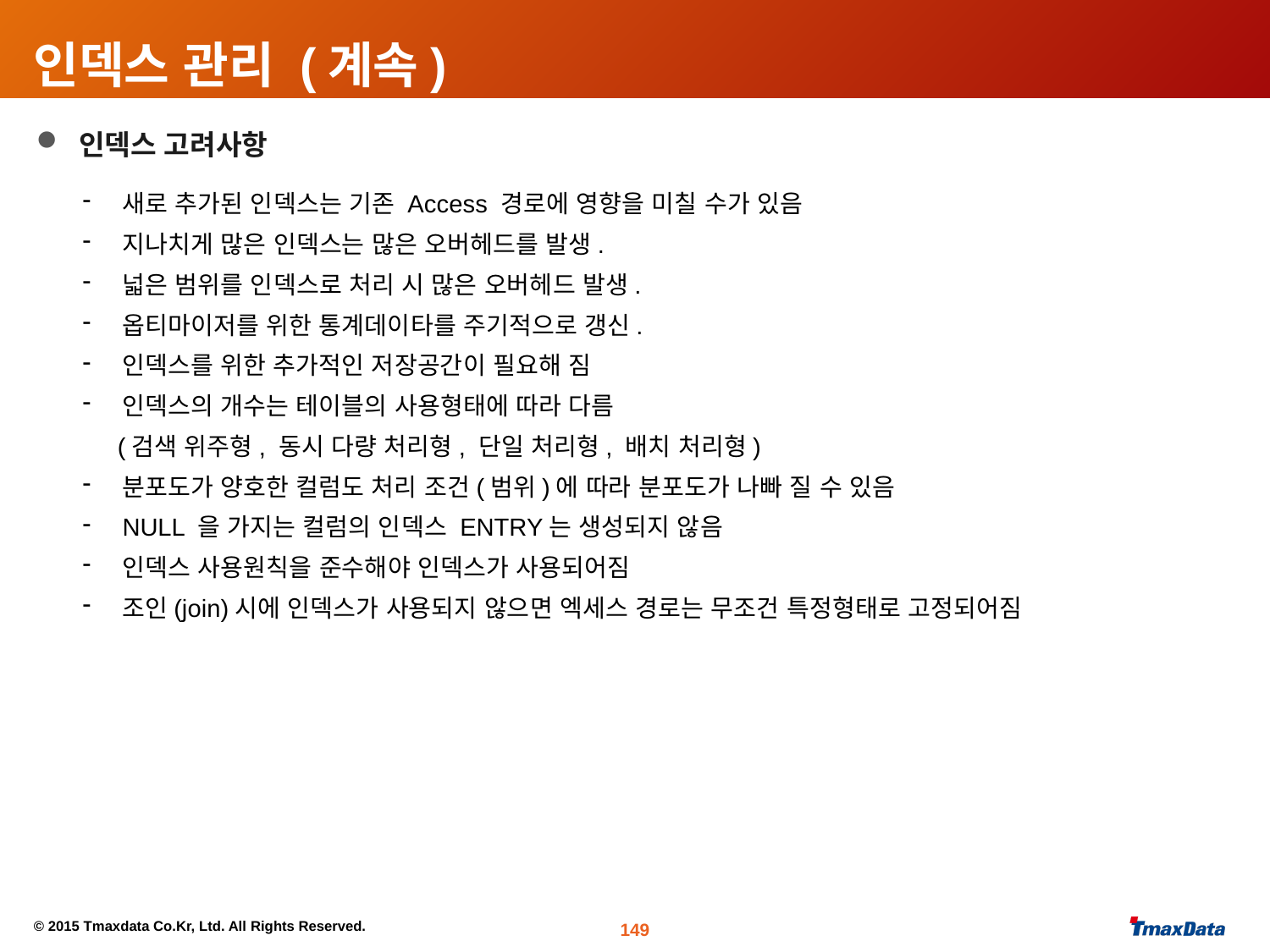

# 인덱스 관리 (계속)
 인덱스 고려사항
새로 추가된 인덱스는 기존 Access 경로에 영향을 미칠 수가 있음
지나치게 많은 인덱스는 많은 오버헤드를 발생.
넓은 범위를 인덱스로 처리 시 많은 오버헤드 발생.
옵티마이저를 위한 통계데이타를 주기적으로 갱신.
인덱스를 위한 추가적인 저장공간이 필요해 짐
인덱스의 개수는 테이블의 사용형태에 따라 다름
     (검색 위주형, 동시 다량 처리형, 단일 처리형, 배치 처리형)
분포도가 양호한 컬럼도 처리 조건(범위)에 따라 분포도가 나빠 질 수 있음
NULL 을 가지는 컬럼의 인덱스 ENTRY는 생성되지 않음
인덱스 사용원칙을 준수해야 인덱스가 사용되어짐
조인(join)시에 인덱스가 사용되지 않으면 엑세스 경로는 무조건 특정형태로 고정되어짐